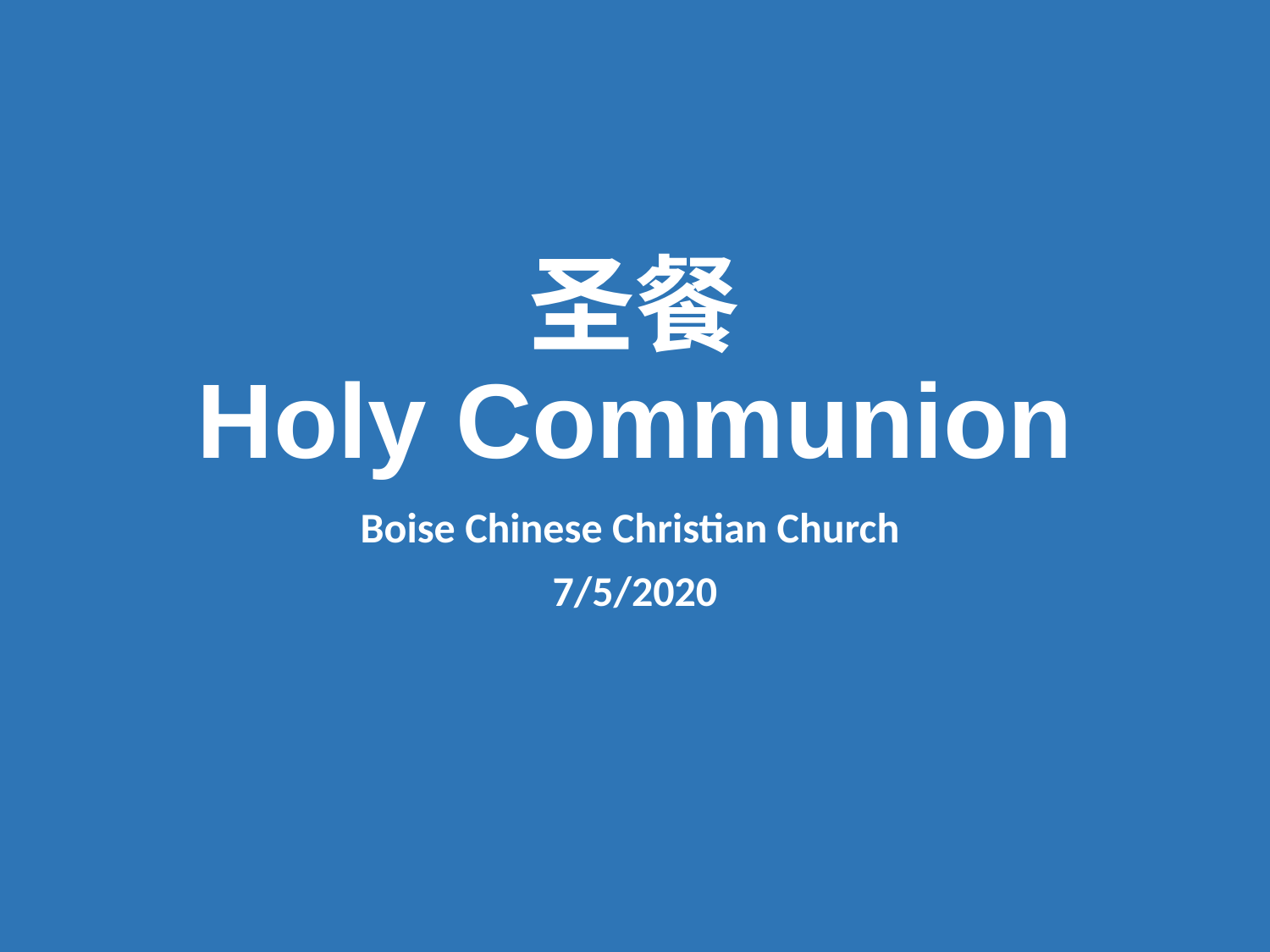

# 圣餐 Holy Communion
Boise Chinese Christian Church
7/5/2020